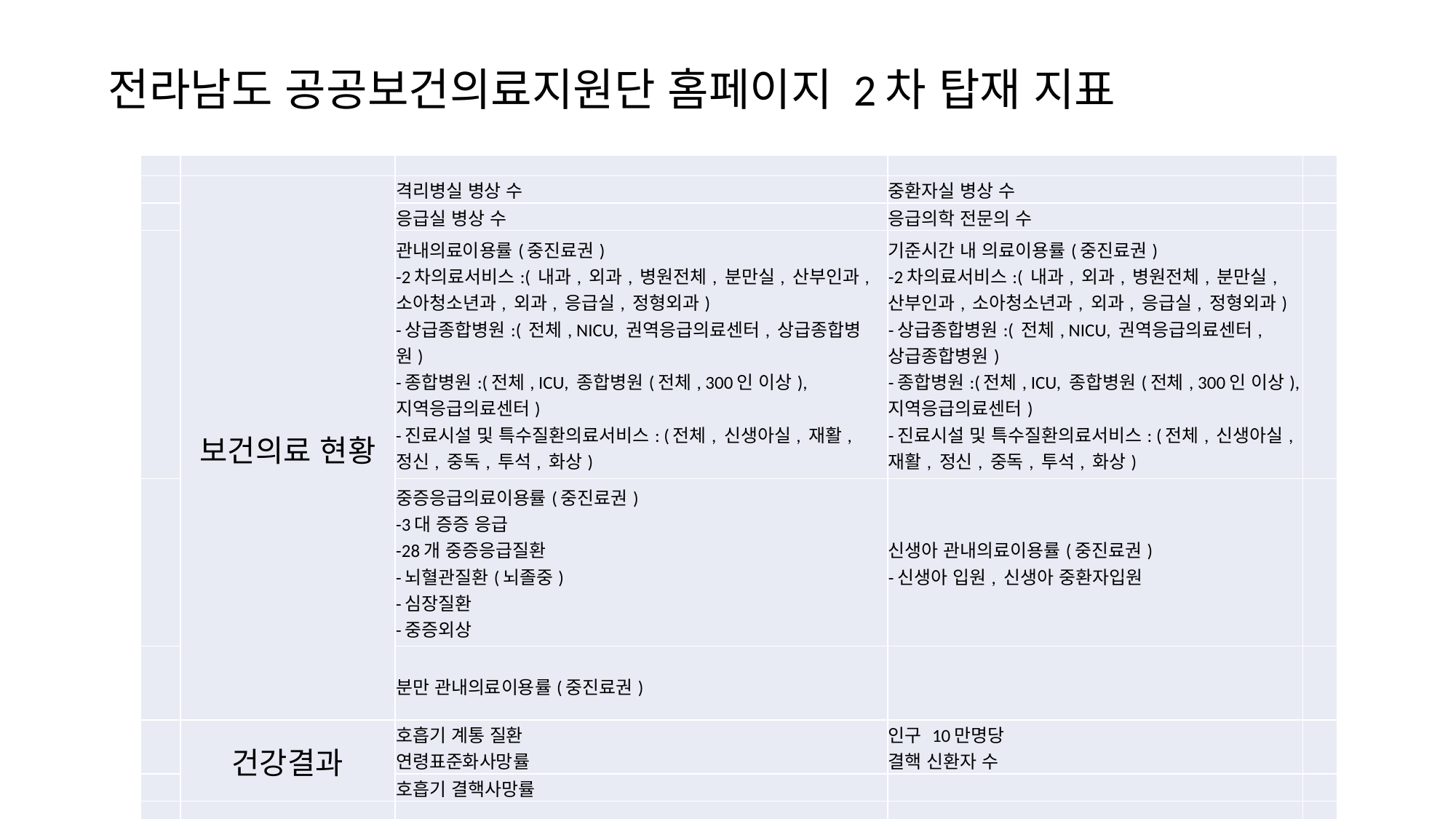

# 전라남도 공공보건의료지원단 홈페이지 2차 탑재 지표
|  |  |  |  |  |
| --- | --- | --- | --- | --- |
|  | 보건의료 현황 | 격리병실 병상 수 | 중환자실 병상 수 |  |
|  |  | 응급실 병상 수 | 응급의학 전문의 수 |  |
|  |  | 관내의료이용률(중진료권) -2차의료서비스:( 내과, 외과, 병원전체, 분만실, 산부인과, 소아청소년과, 외과, 응급실, 정형외과) -상급종합병원:( 전체, NICU, 권역응급의료센터, 상급종합병원) -종합병원:(전체, ICU, 종합병원(전체, 300인 이상), 지역응급의료센터) -진료시설 및 특수질환의료서비스: (전체, 신생아실, 재활, 정신, 중독, 투석, 화상) | 기준시간 내 의료이용률(중진료권) -2차의료서비스:( 내과, 외과, 병원전체, 분만실, 산부인과, 소아청소년과, 외과, 응급실, 정형외과) -상급종합병원:( 전체, NICU, 권역응급의료센터, 상급종합병원) -종합병원:(전체, ICU, 종합병원(전체, 300인 이상), 지역응급의료센터) -진료시설 및 특수질환의료서비스: (전체, 신생아실, 재활, 정신, 중독, 투석, 화상) |  |
|  |  | 중증응급의료이용률(중진료권) -3대 증증 응급 -28개 중증응급질환 -뇌혈관질환(뇌졸중) -심장질환 -중증외상 | 신생아 관내의료이용률(중진료권) -신생아 입원, 신생아 중환자입원 |  |
|  |  | 분만 관내의료이용률(중진료권) |  |  |
|  | 건강결과 | 호흡기 계통 질환 연령표준화사망률 | 인구 10만명당 결핵 신환자 수 |  |
|  |  | 호흡기 결핵사망률 |  |  |
|  |  |  |  |  |